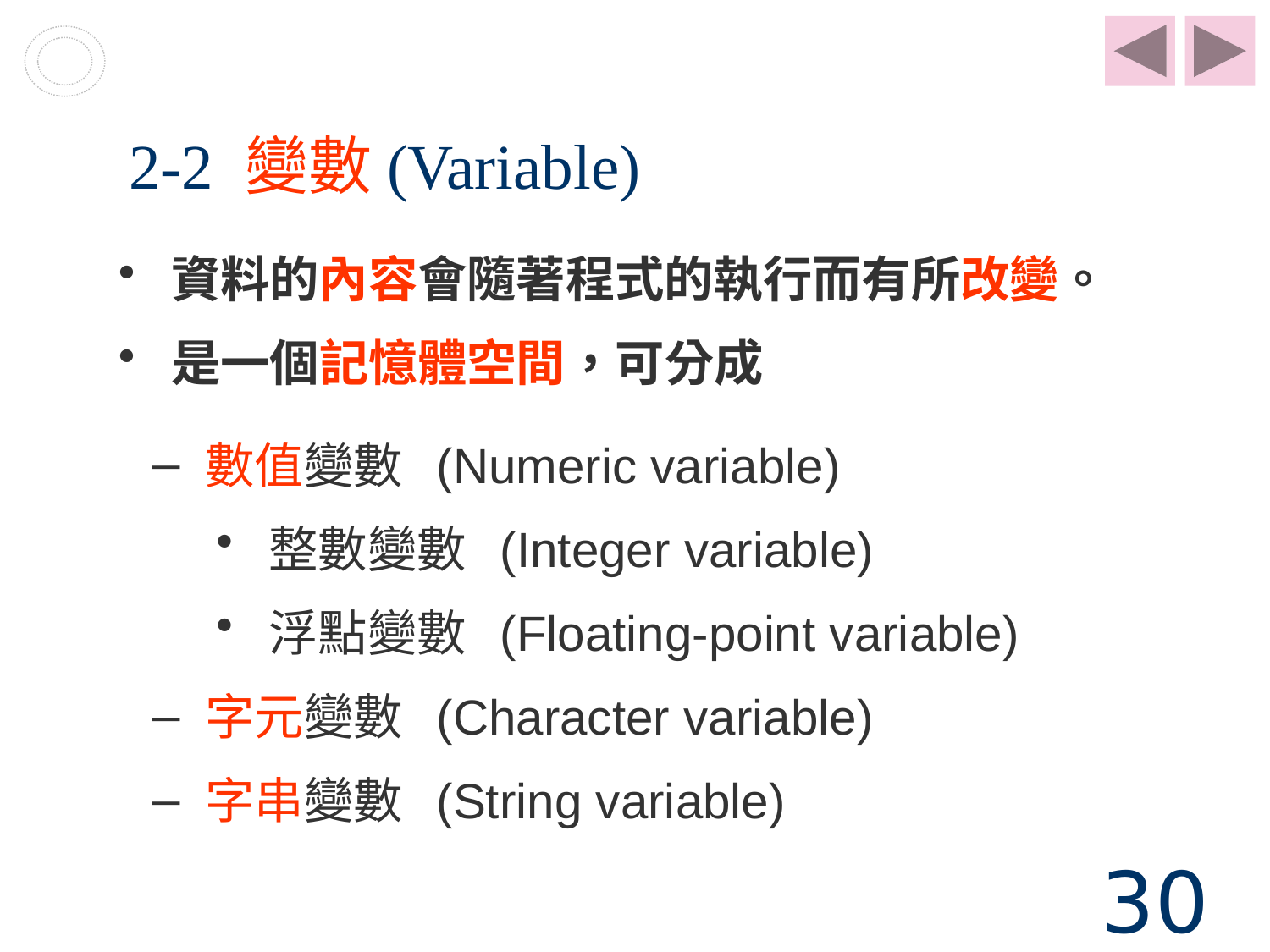

# 2-2 變數(Variable)
 資料的內容會隨著程式的執行而有所改變。
 是一個記憶體空間，可分成
 數值變數	(Numeric variable)
 整數變數	(Integer variable)
 浮點變數	(Floating-point variable)
 字元變數	(Character variable)
 字串變數	(String variable)
30